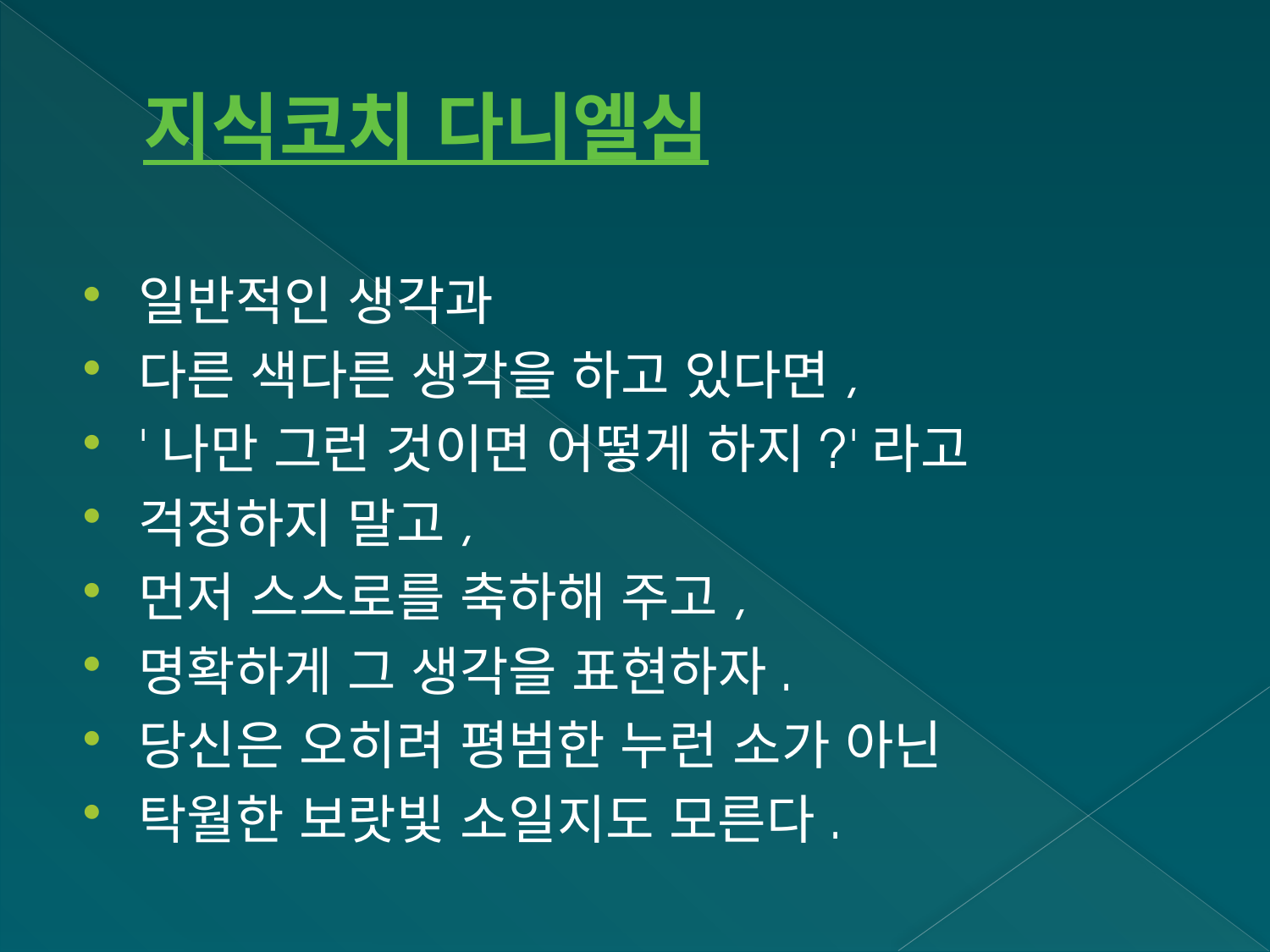

# 지식코치 다니엘심
일반적인 생각과
다른 색다른 생각을 하고 있다면,
'나만 그런 것이면 어떻게 하지?'라고
걱정하지 말고,
먼저 스스로를 축하해 주고,
명확하게 그 생각을 표현하자.
당신은 오히려 평범한 누런 소가 아닌
탁월한 보랏빛 소일지도 모른다.